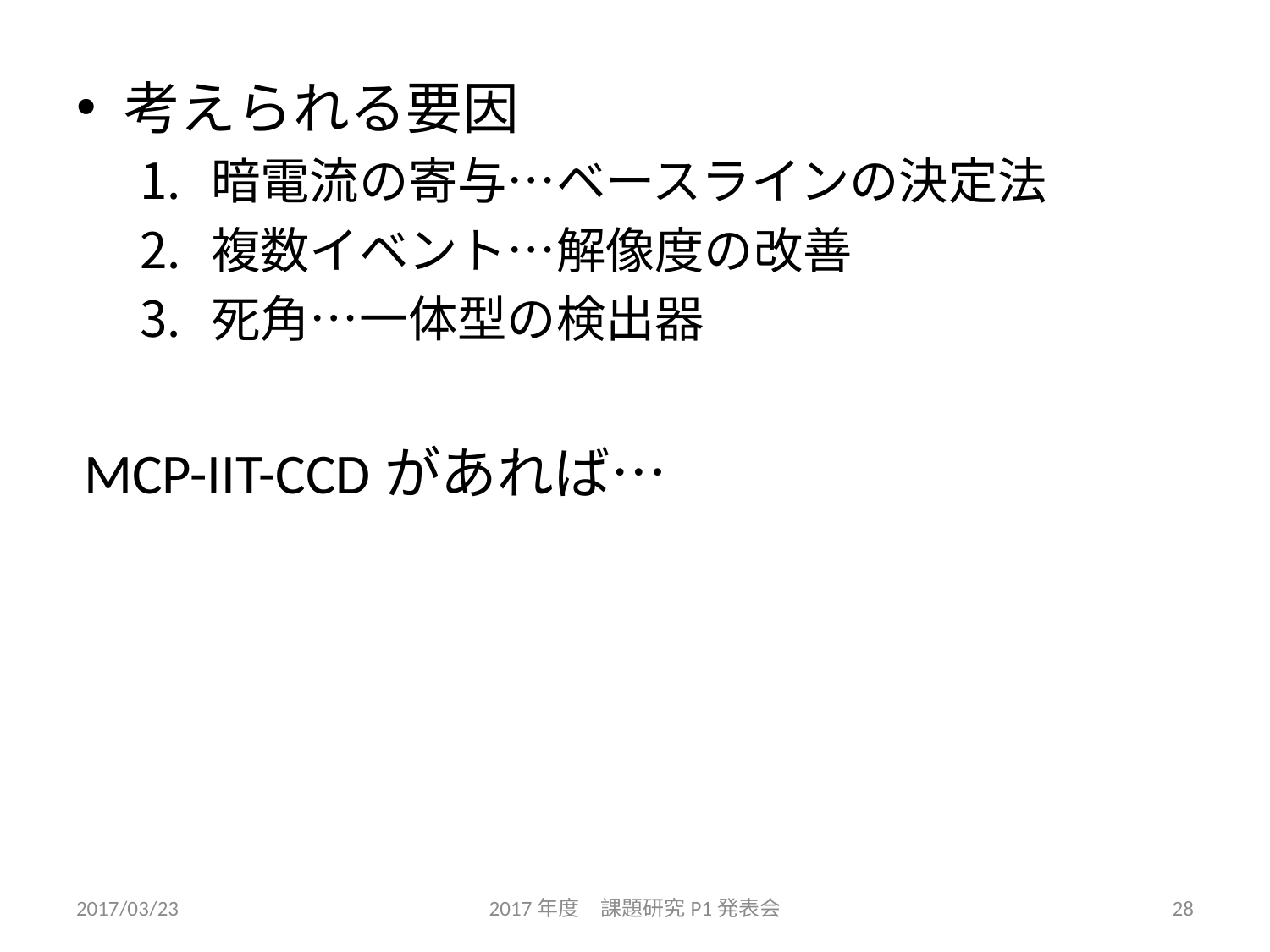

考えられる要因
暗電流の寄与…ベースラインの決定法
複数イベント…解像度の改善
死角…一体型の検出器

MCP-IIT-CCDがあれば…
2017/03/23
2017年度　課題研究P1発表会
28